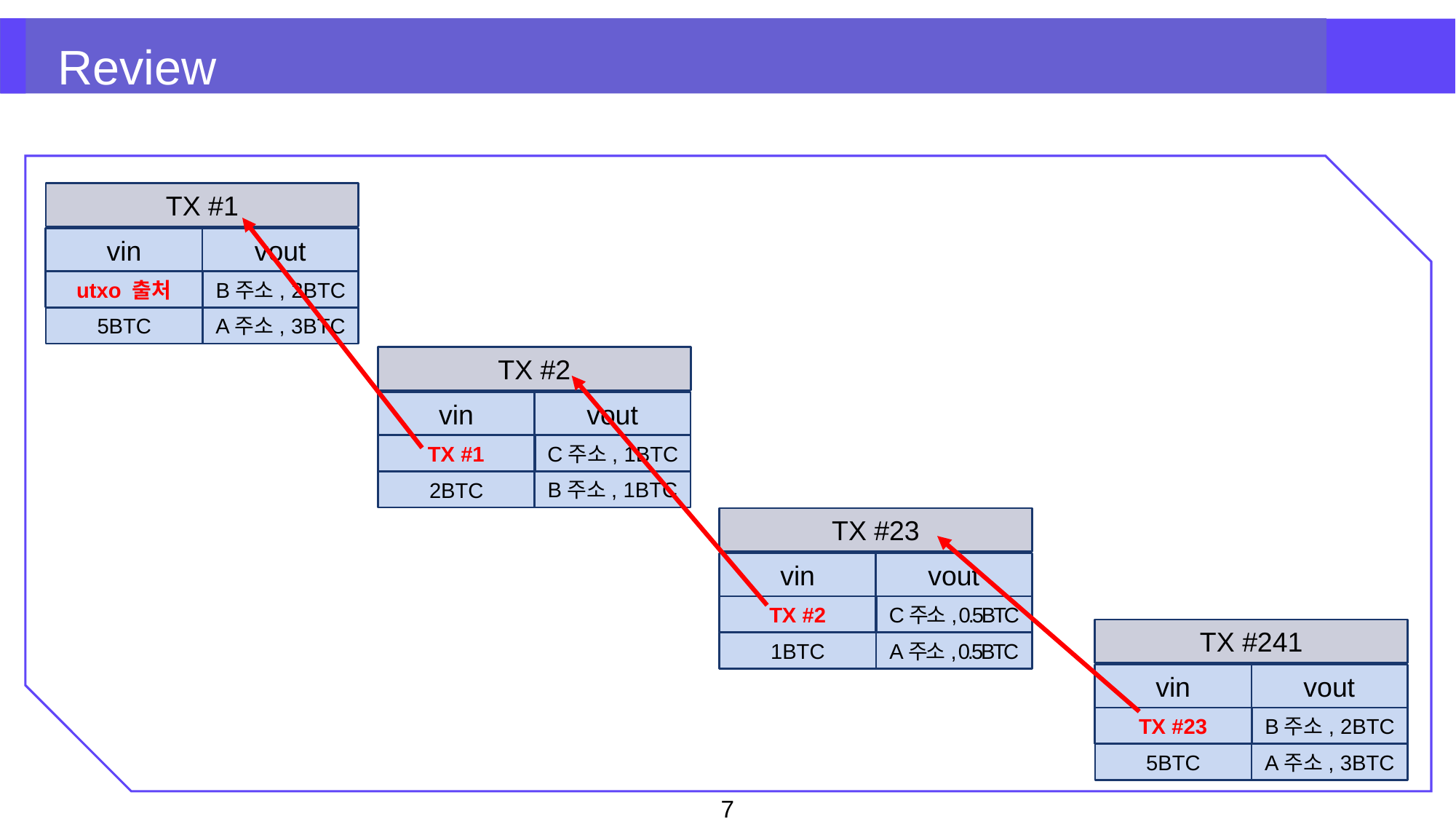

Review

TX #1
vin
vout
B주소, 2BTC
utxo 출처
A주소, 3BTC
5BTC
TX #2
vin
vout
C주소, 1BTC
TX #1
B주소, 1BTC
2BTC
TX #23
vin
vout
C주소, 0.5BTC
TX #2
TX #241
A주소, 0.5BTC
1BTC
vin
vout
B주소, 2BTC
TX #23
A주소, 3BTC
5BTC
7